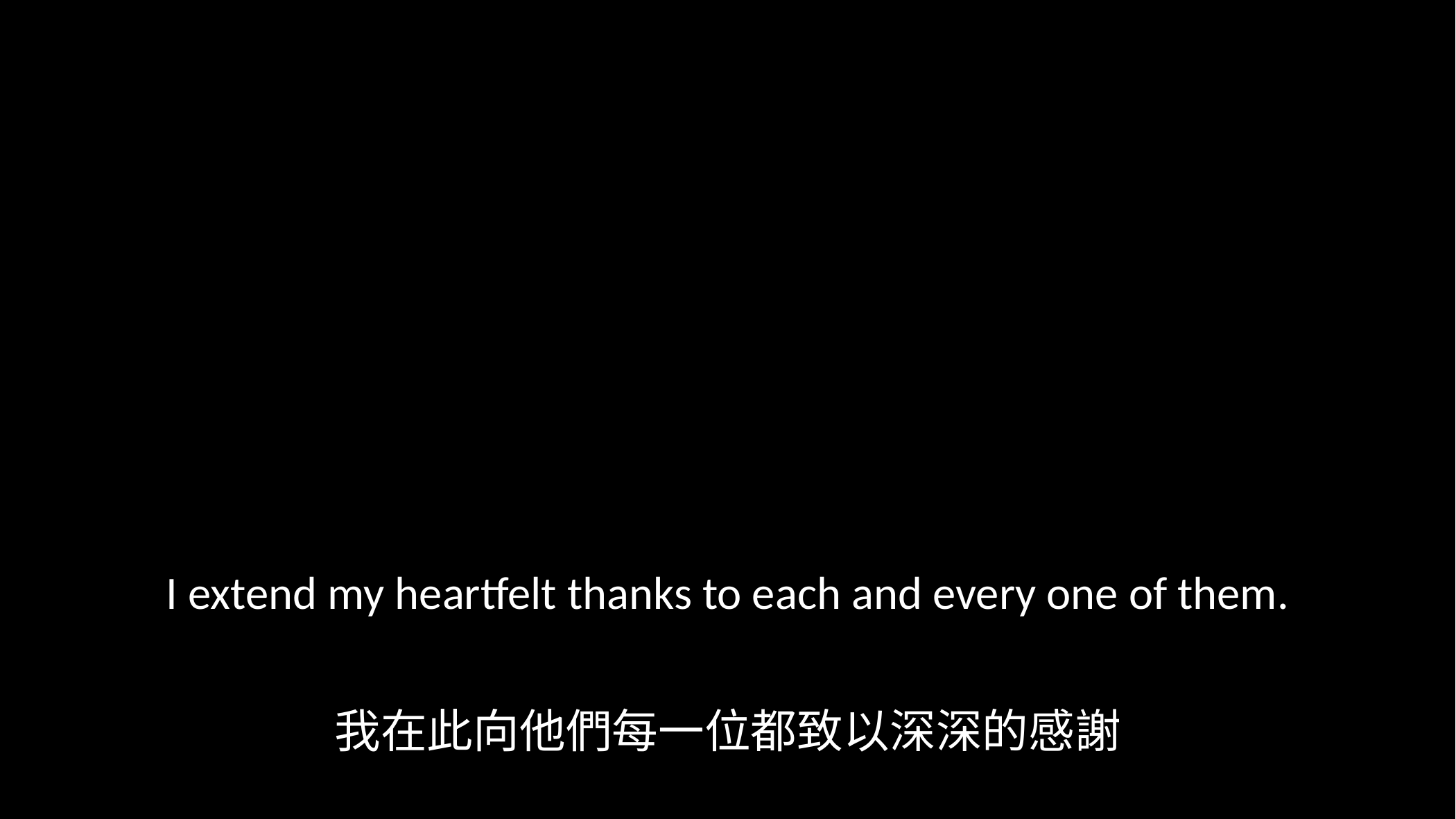

I extend my heartfelt thanks to each and every one of them.

我在此向他們每一位都致以深深的感謝